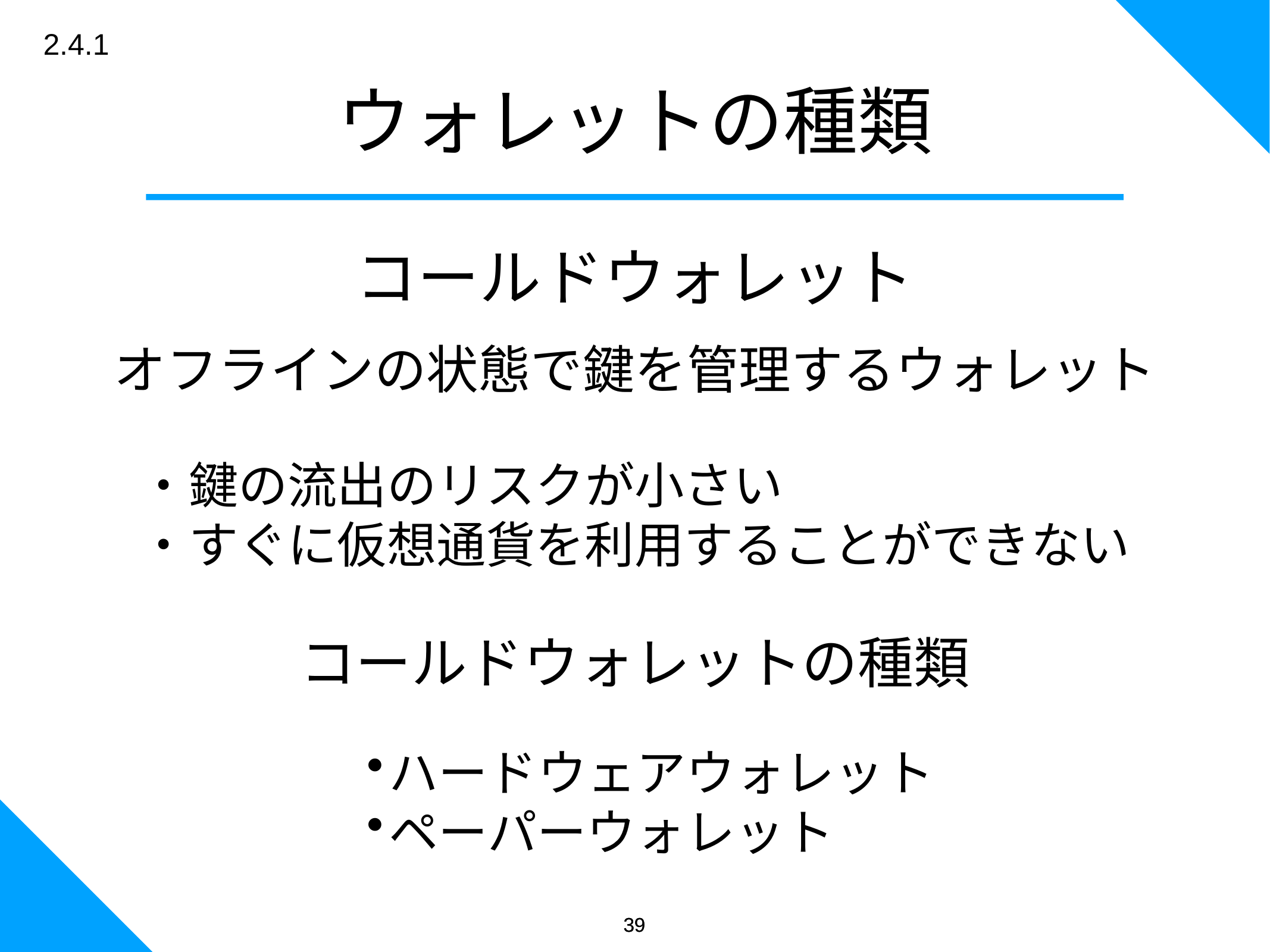

2.4.1
ウォレットの種類
コールドウォレット
オフラインの状態で鍵を管理するウォレット
・鍵の流出のリスクが小さい
・すぐに仮想通貨を利用することができない
コールドウォレットの種類
ハードウェアウォレット
ペーパーウォレット
39
39